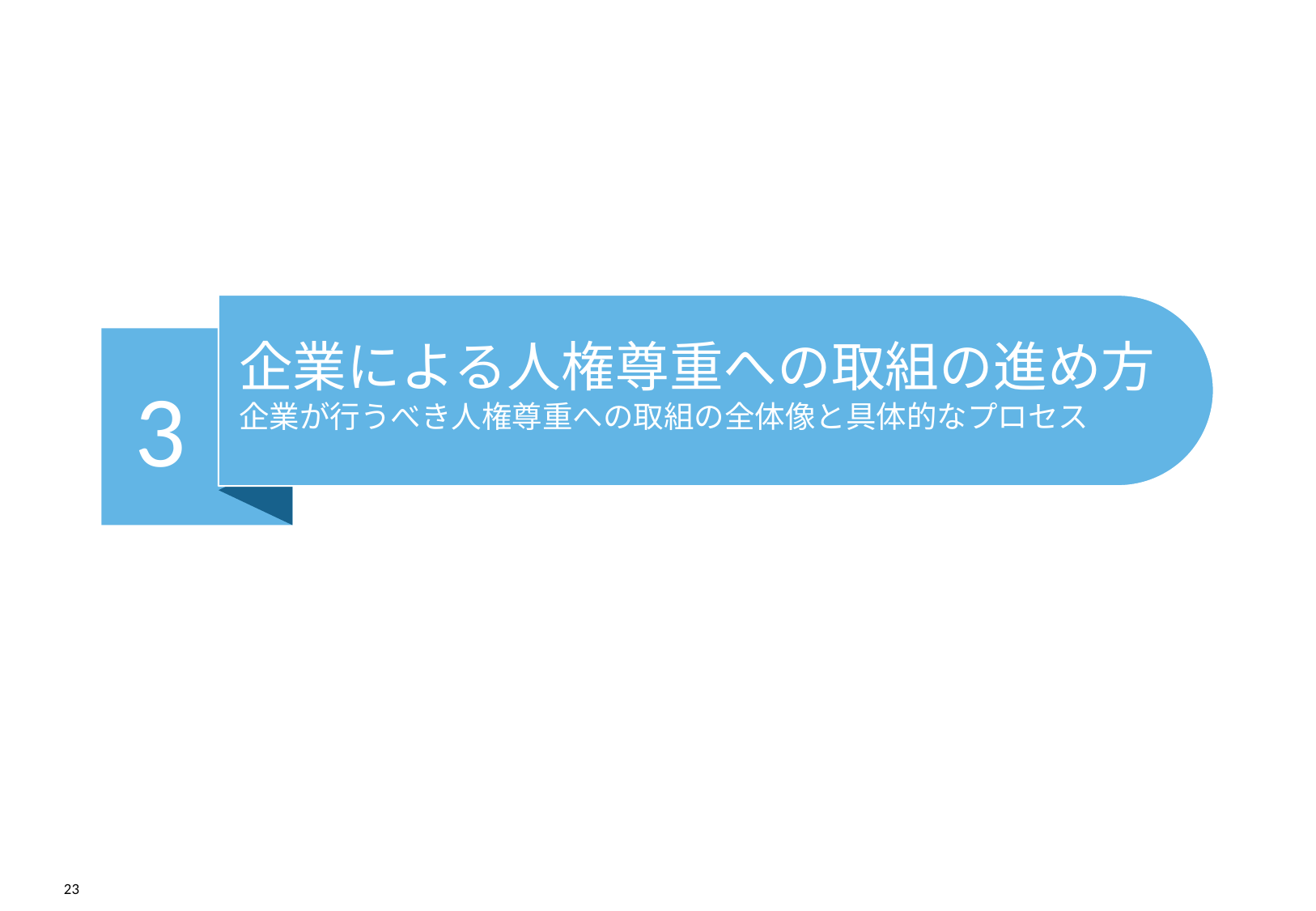

3

企業による人権尊重への取組の進め方
企業が行うべき人権尊重への取組の全体像と具体的なプロセス
23